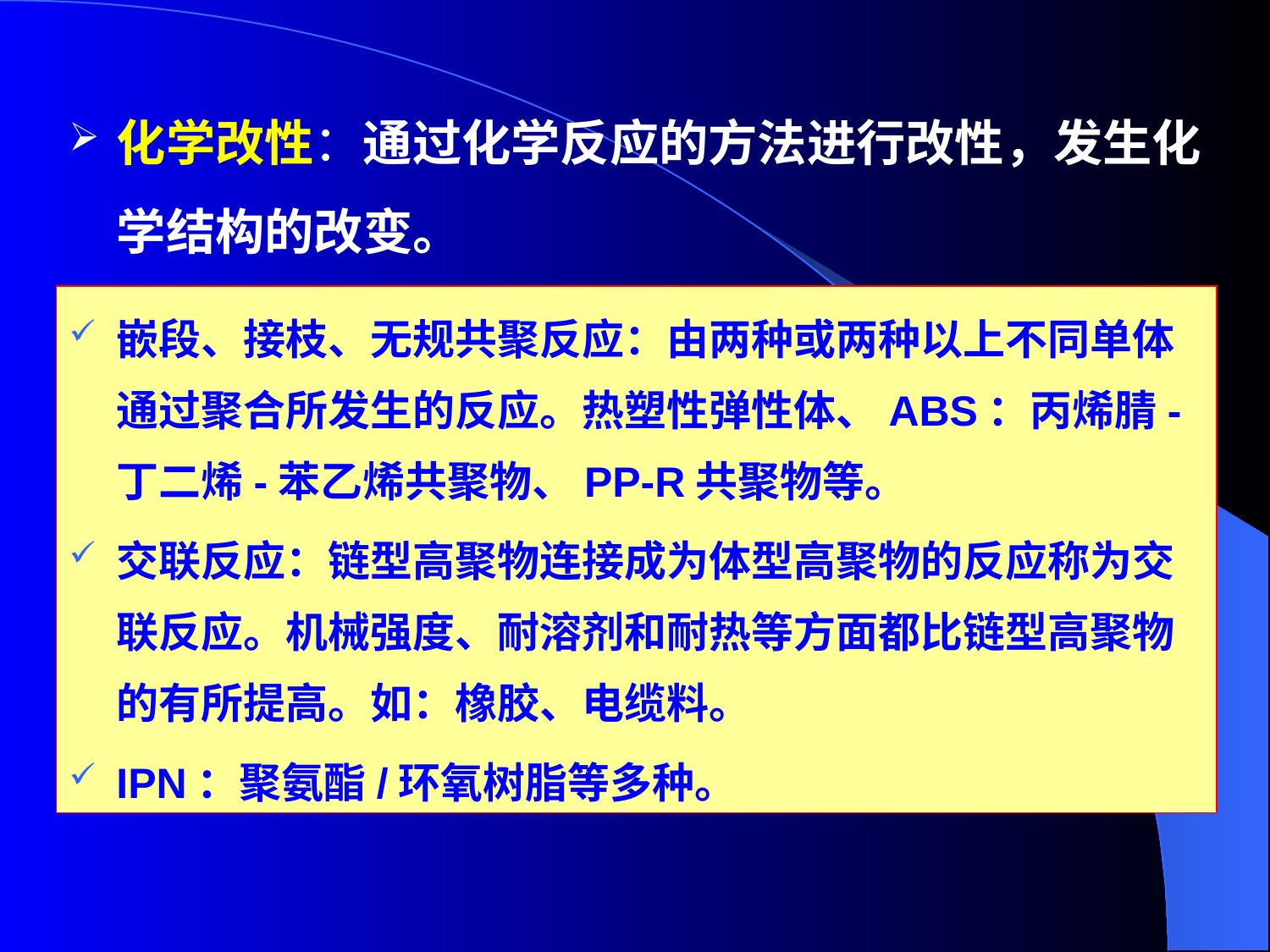

化学改性：通过化学反应的方法进行改性，发生化学结构的改变。
嵌段、接枝、无规共聚反应：由两种或两种以上不同单体通过聚合所发生的反应。热塑性弹性体、ABS：丙烯腈-丁二烯-苯乙烯共聚物、PP-R共聚物等。
交联反应：链型高聚物连接成为体型高聚物的反应称为交联反应。机械强度、耐溶剂和耐热等方面都比链型高聚物的有所提高。如：橡胶、电缆料。
IPN：聚氨酯/环氧树脂等多种。